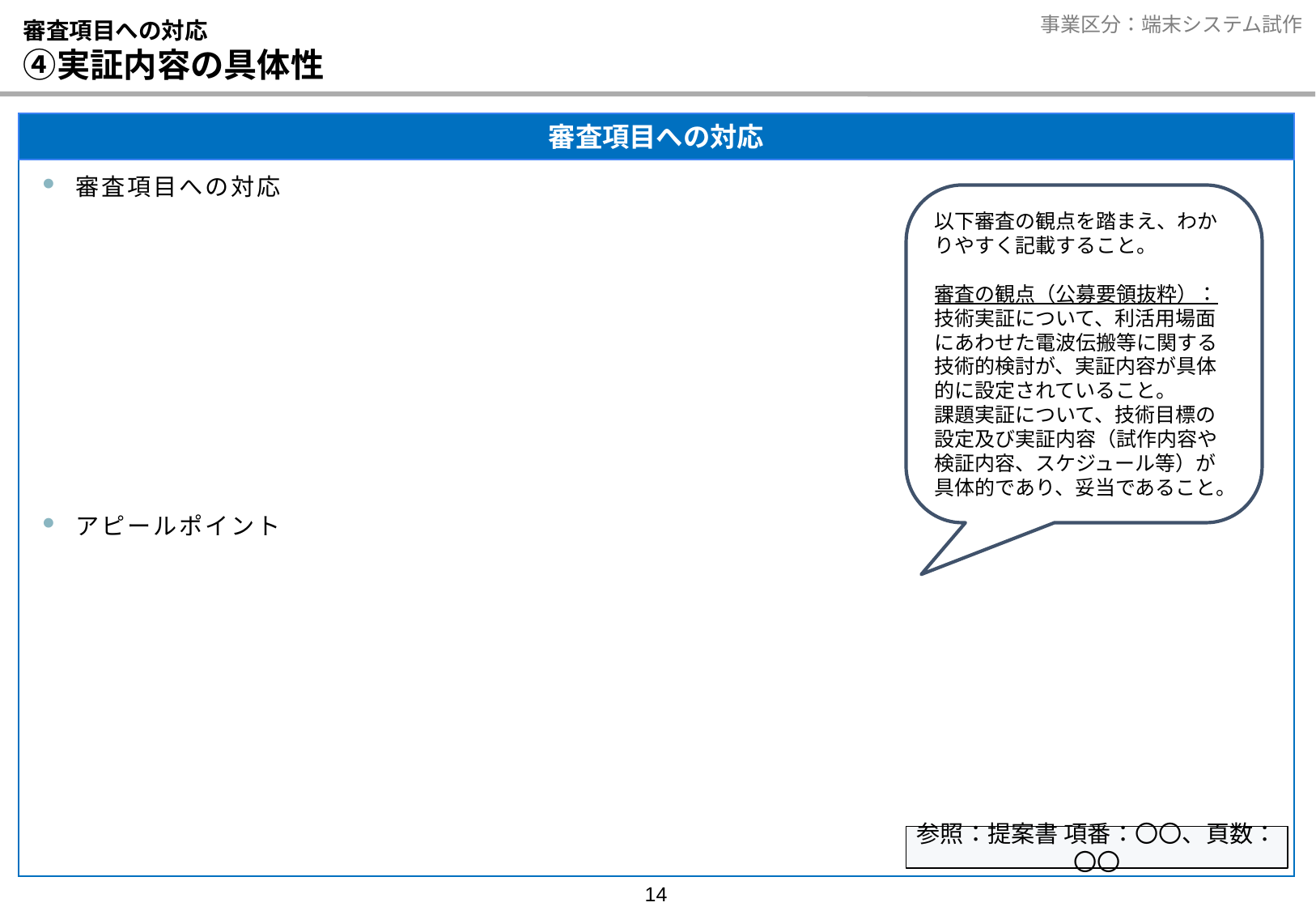

# 審査項目への対応 ④実証内容の具体性
審査項目への対応
審査項目への対応

アピールポイント

以下審査の観点を踏まえ、わかりやすく記載すること。

審査の観点（公募要領抜粋）：
技術実証について、利活用場面にあわせた電波伝搬等に関する技術的検討が、実証内容が具体的に設定されていること。
課題実証について、技術目標の設定及び実証内容（試作内容や検証内容、スケジュール等）が具体的であり、妥当であること。
参照：提案書 項番：〇〇、頁数：〇〇